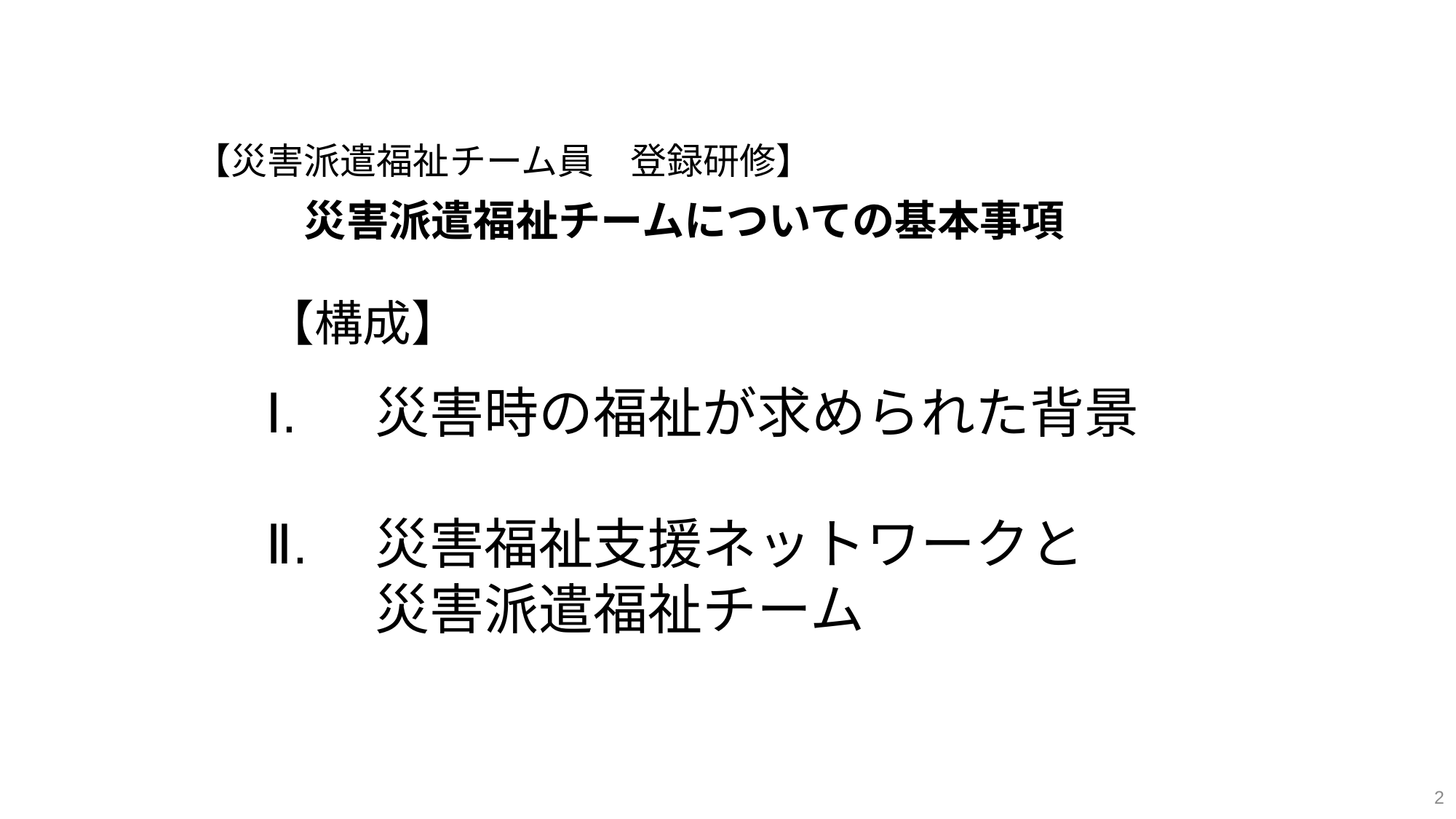

【災害派遣福祉チーム員　登録研修】
　　災害派遣福祉チームについての基本事項
【構成】
Ⅰ.	災害時の福祉が求められた背景

Ⅱ.	災害福祉支援ネットワークと
	災害派遣福祉チーム
2